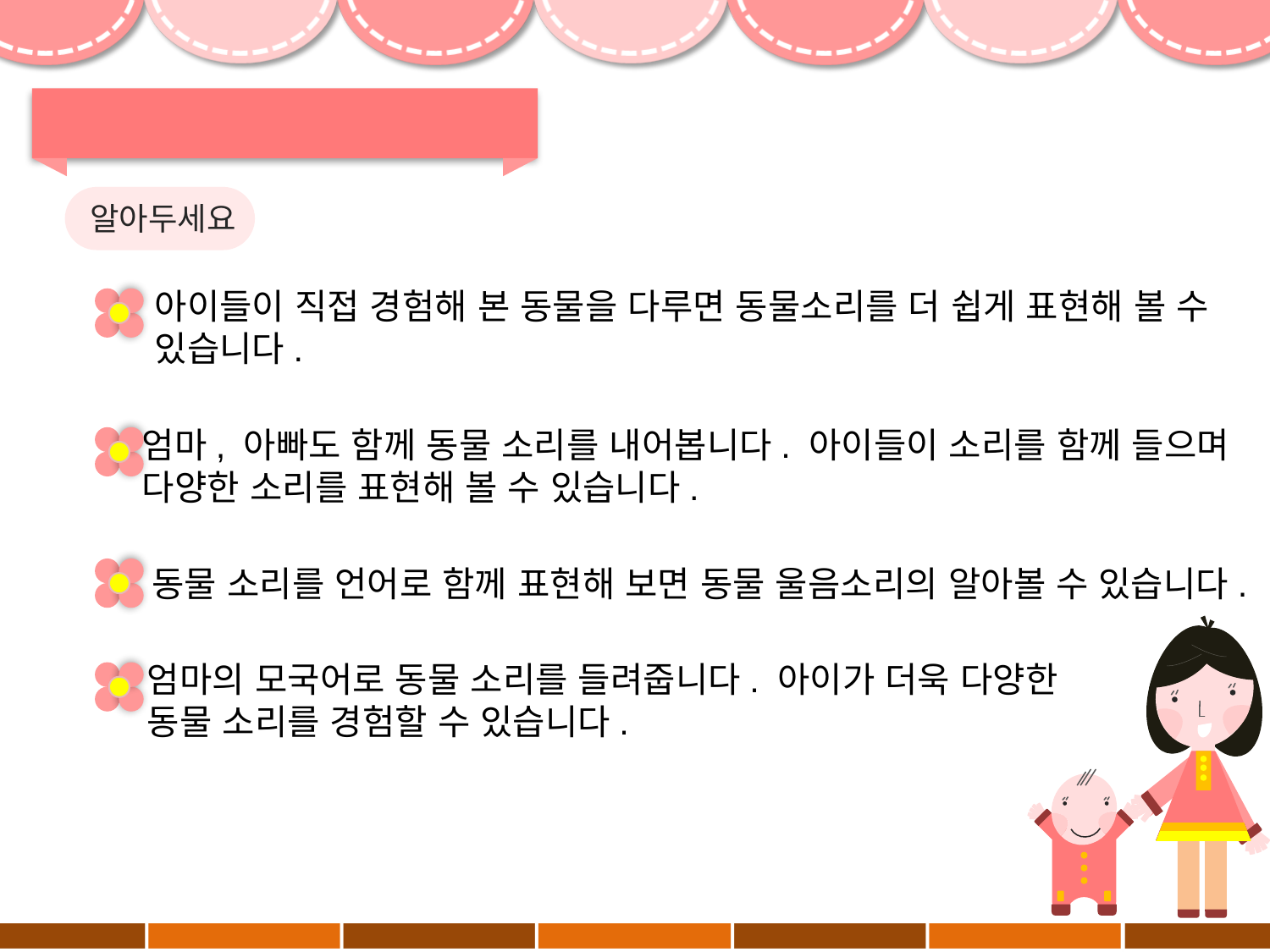

알아두세요
아이들이 직접 경험해 본 동물을 다루면 동물소리를 더 쉽게 표현해 볼 수
있습니다.

엄마, 아빠도 함께 동물 소리를 내어봅니다. 아이들이 소리를 함께 들으며
다양한 소리를 표현해 볼 수 있습니다.

동물 소리를 언어로 함께 표현해 보면 동물 울음소리의 알아볼 수 있습니다.

엄마의 모국어로 동물 소리를 들려줍니다. 아이가 더욱 다양한
동물 소리를 경험할 수 있습니다.